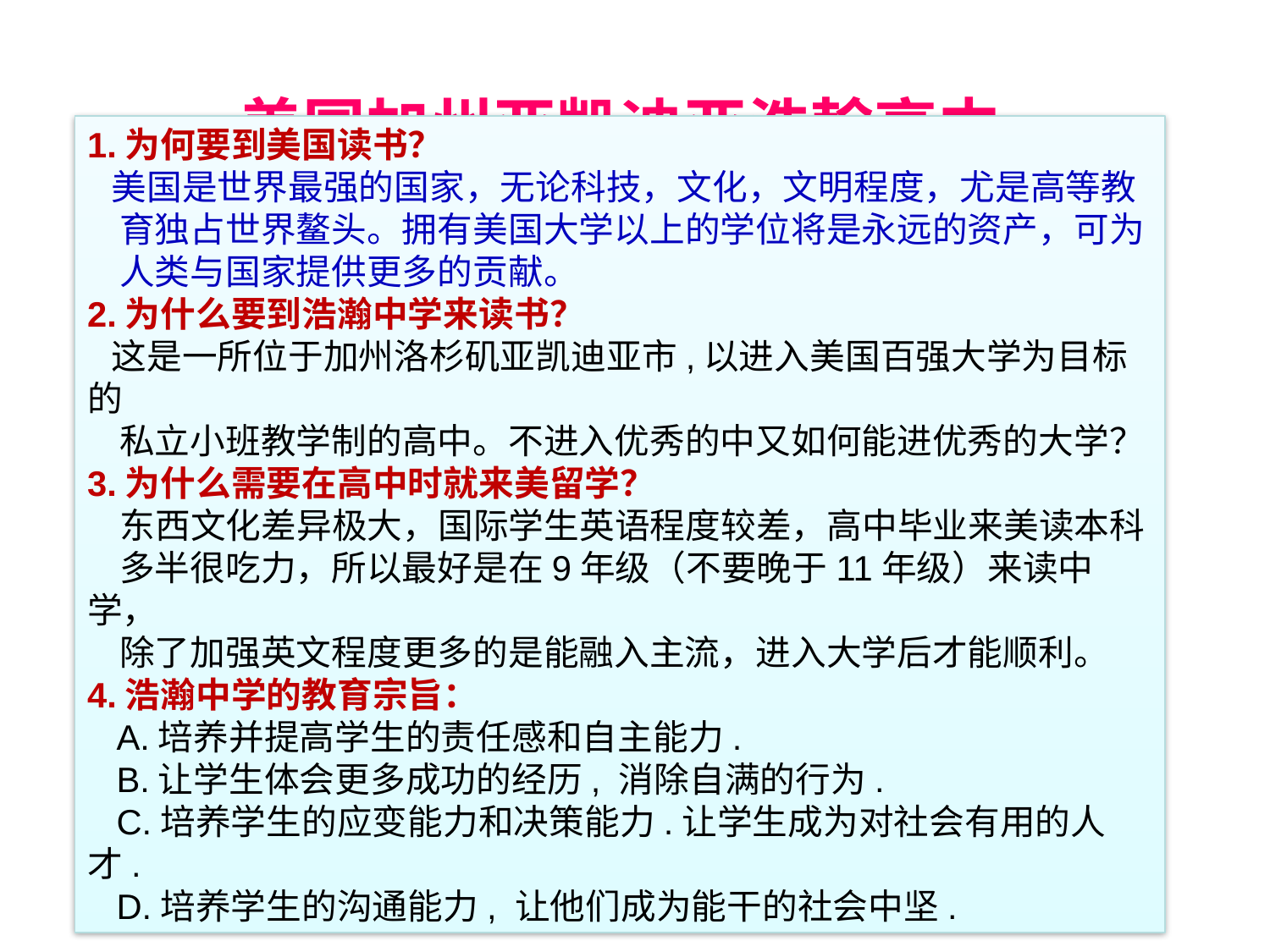

# 美国加州亚凯迪亚浩翰高中

1.为何要到美国读书？
   美国是世界最强的国家，无论科技，文化，文明程度，尤是高等教
   育独占世界鳌头。拥有美国大学以上的学位将是永远的资产，可为
   人类与国家提供更多的贡献。
2.为什么要到浩瀚中学来读书？
   这是一所位于加州洛杉矶亚凯迪亚市,以进入美国百强大学为目标的
   私立小班教学制的高中。不进入优秀的中又如何能进优秀的大学？
3.为什么需要在高中时就来美留学？
   东西文化差异极大，国际学生英语程度较差，高中毕业来美读本科
   多半很吃力，所以最好是在9年级（不要晚于11年级）来读中学，
   除了加强英文程度更多的是能融入主流，进入大学后才能顺利。
4.浩瀚中学的教育宗旨：
   A.培养并提高学生的责任感和自主能力.
   B.让学生体会更多成功的经历, 消除自满的行为.
   C.培养学生的应变能力和决策能力.让学生成为对社会有用的人才.
   D.培养学生的沟通能力, 让他们成为能干的社会中坚.